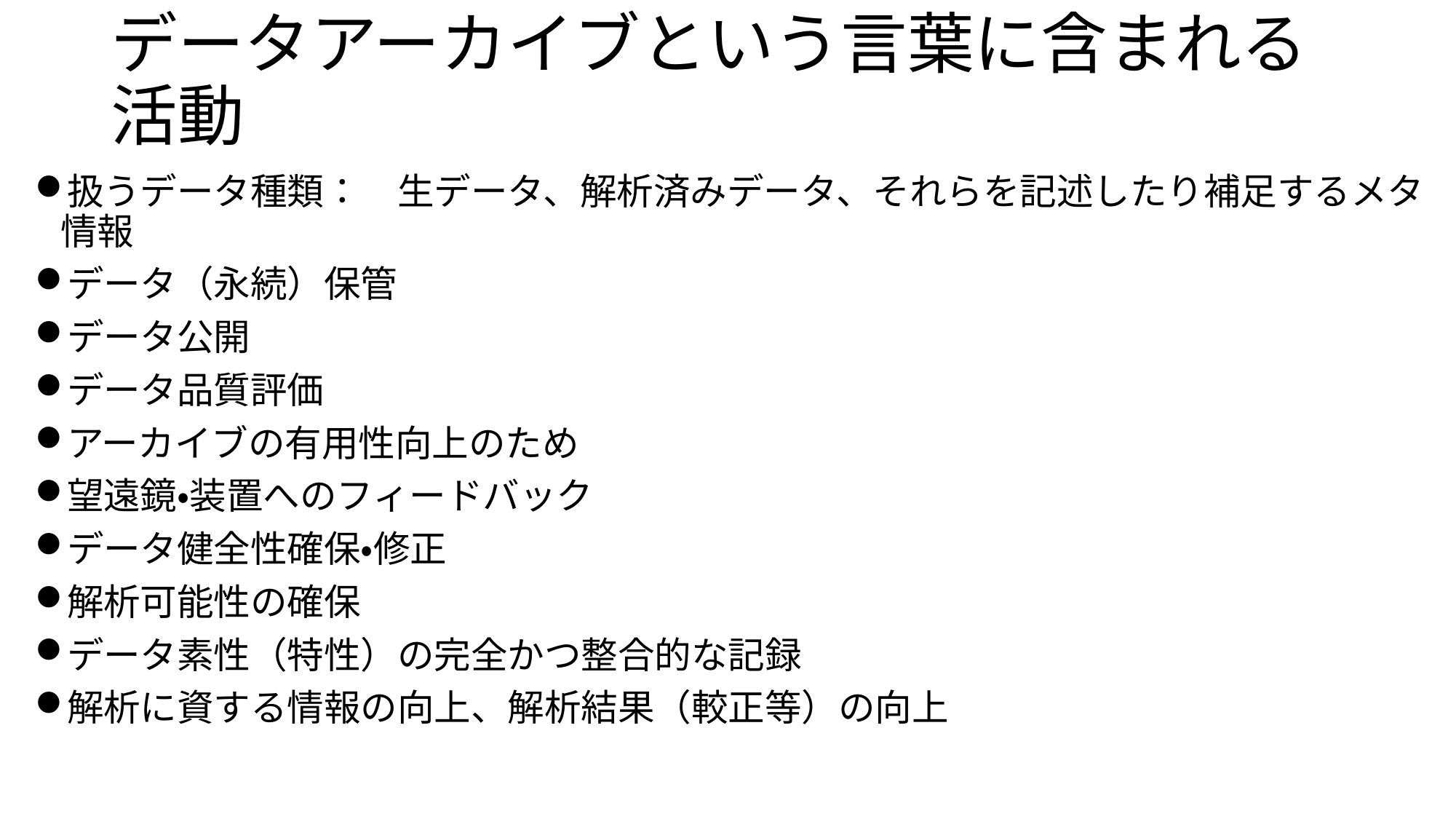

# データアーカイブという言葉に含まれる活動
扱うデータ種類：　生データ、解析済みデータ、それらを記述したり補足するメタ情報
データ（永続）保管
データ公開
データ品質評価
アーカイブの有用性向上のため
望遠鏡・装置へのフィードバック
データ健全性確保・修正
解析可能性の確保
データ素性（特性）の完全かつ整合的な記録
解析に資する情報の向上、解析結果（較正等）の向上